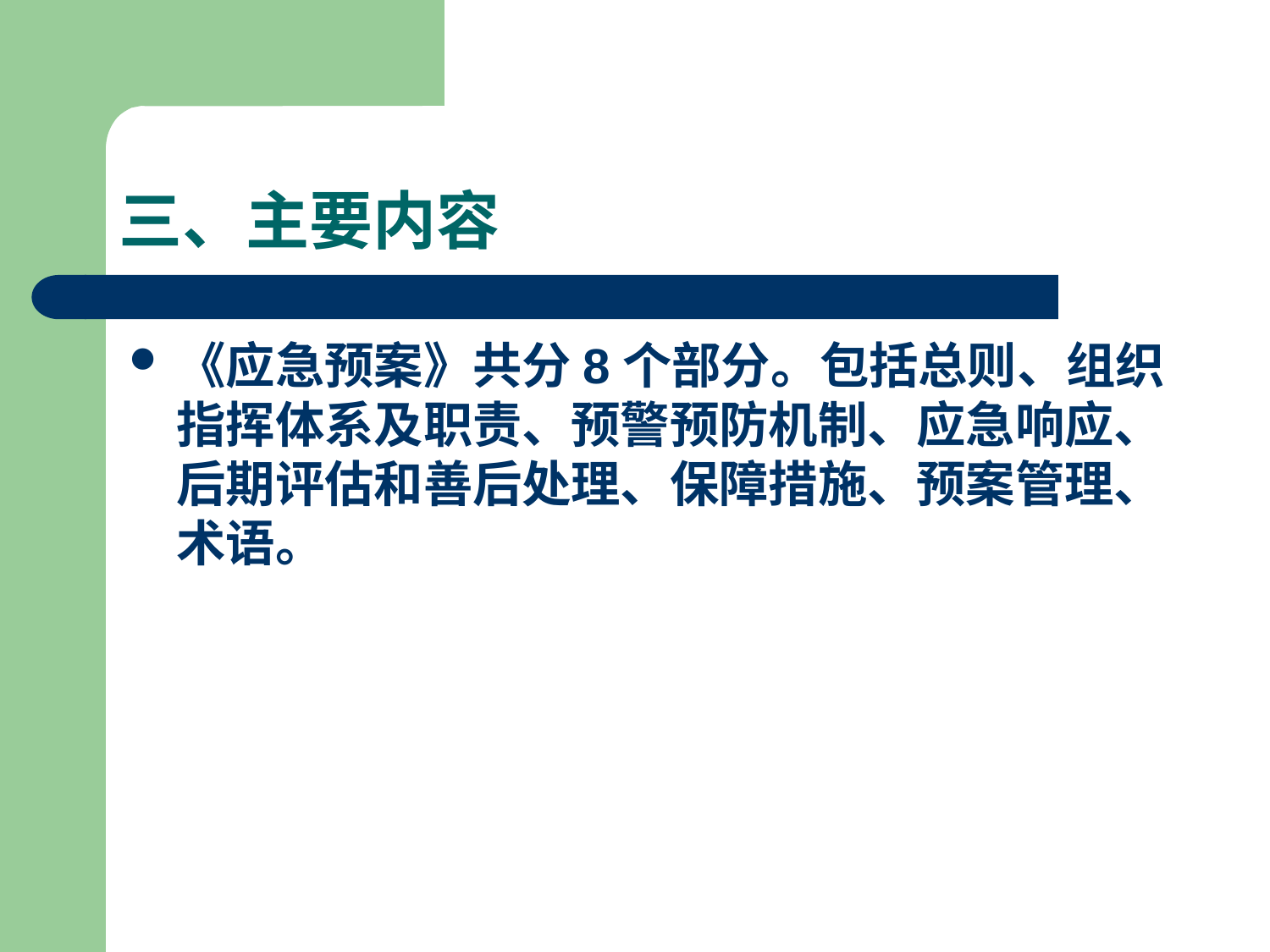

# 三、主要内容
《应急预案》共分8个部分。包括总则、组织指挥体系及职责、预警预防机制、应急响应、后期评估和善后处理、保障措施、预案管理、术语。